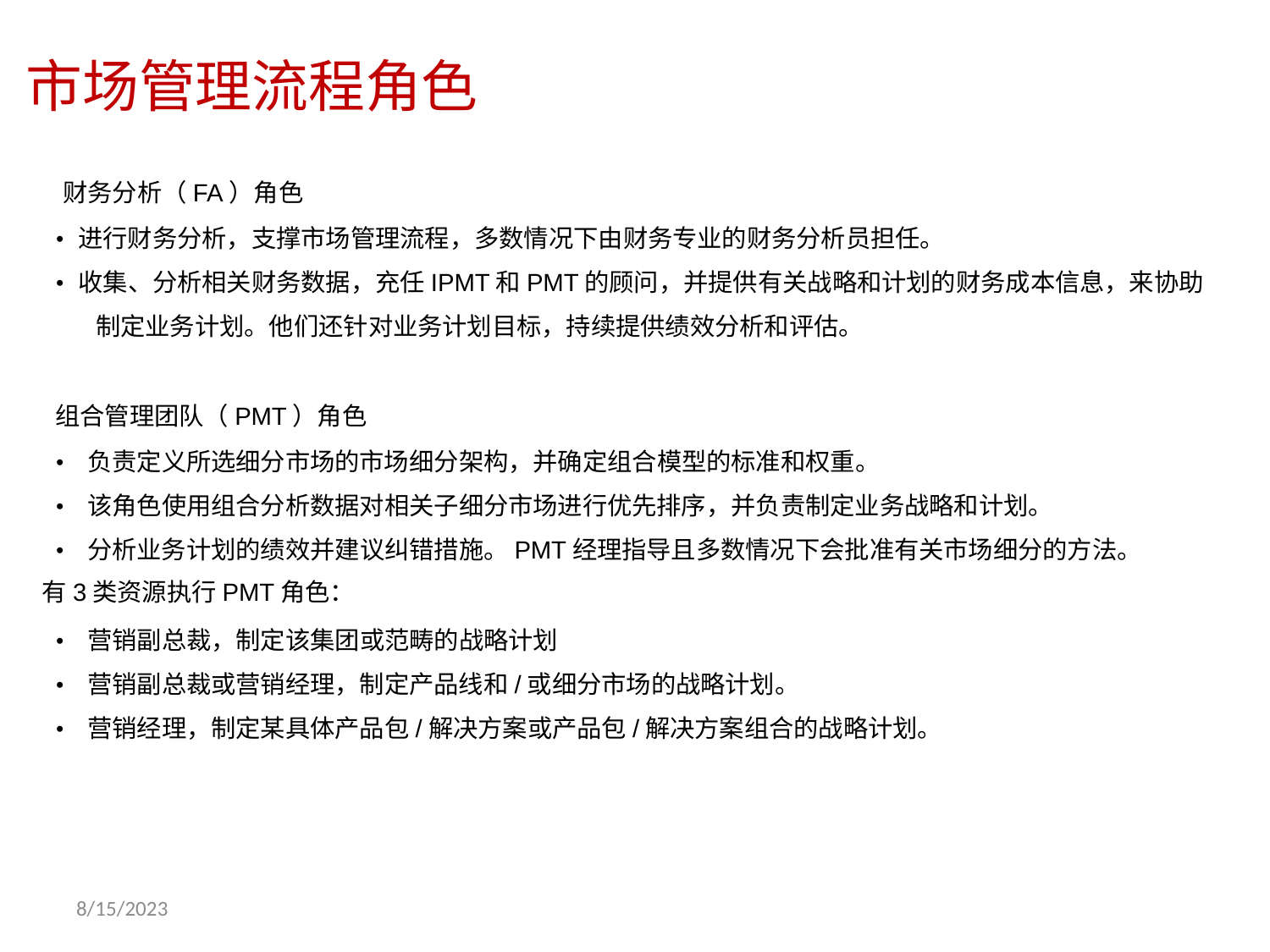

市场管理流程角色

	财务分析（FA）角色
进行财务分析，支撑市场管理流程，多数情况下由财务专业的财务分析员担任。
收集、分析相关财务数据，充任IPMT和PMT的顾问，并提供有关战略和计划的财务成本信息，来协助
•
•
	制定业务计划。他们还针对业务计划目标，持续提供绩效分析和评估。

组合管理团队（PMT）角色
负责定义所选细分市场的市场细分架构，并确定组合模型的标准和权重。
该角色使用组合分析数据对相关子细分市场进行优先排序，并负责制定业务战略和计划。
分析业务计划的绩效并建议纠错措施。PMT经理指导且多数情况下会批准有关市场细分的方法。
•
•
•
有3类资源执行PMT角色：
营销副总裁，制定该集团或范畴的战略计划
营销副总裁或营销经理，制定产品线和/或细分市场的战略计划。
营销经理，制定某具体产品包/解决方案或产品包/解决方案组合的战略计划。
•
•
•
8/15/2023